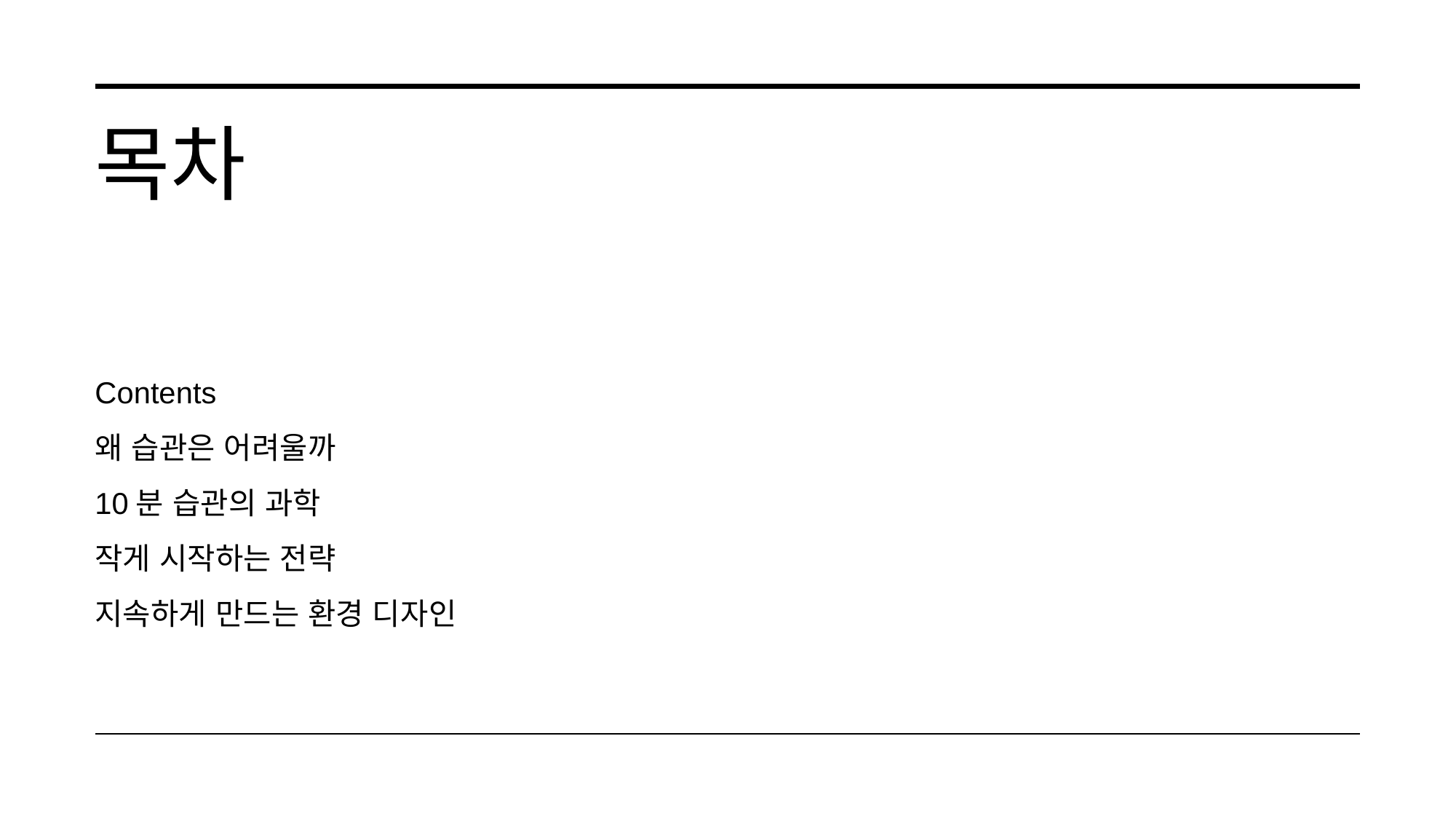

# 목차
Contents
왜 습관은 어려울까
10분 습관의 과학
작게 시작하는 전략
지속하게 만드는 환경 디자인